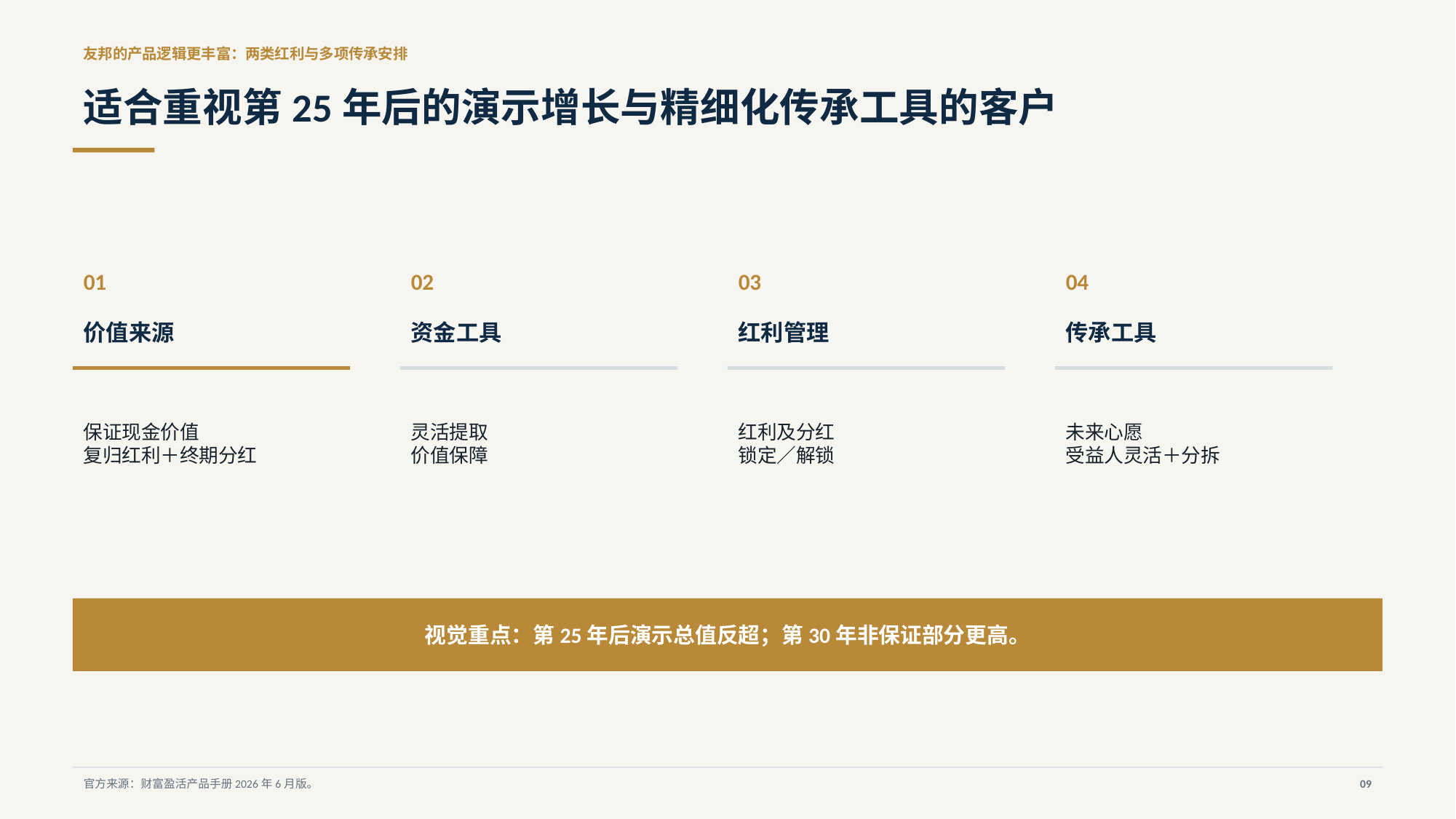

友邦的产品逻辑更丰富：两类红利与多项传承安排
适合重视第25年后的演示增长与精细化传承工具的客户

01
02
03
04
价值来源
资金工具
红利管理
传承工具

保证现金价值
复归红利＋终期分红
灵活提取
价值保障
红利及分红
锁定／解锁
未来心愿
受益人灵活＋分拆

视觉重点：第25年后演示总值反超；第30年非保证部分更高。

官方来源：财富盈活产品手册2026年6月版。
09